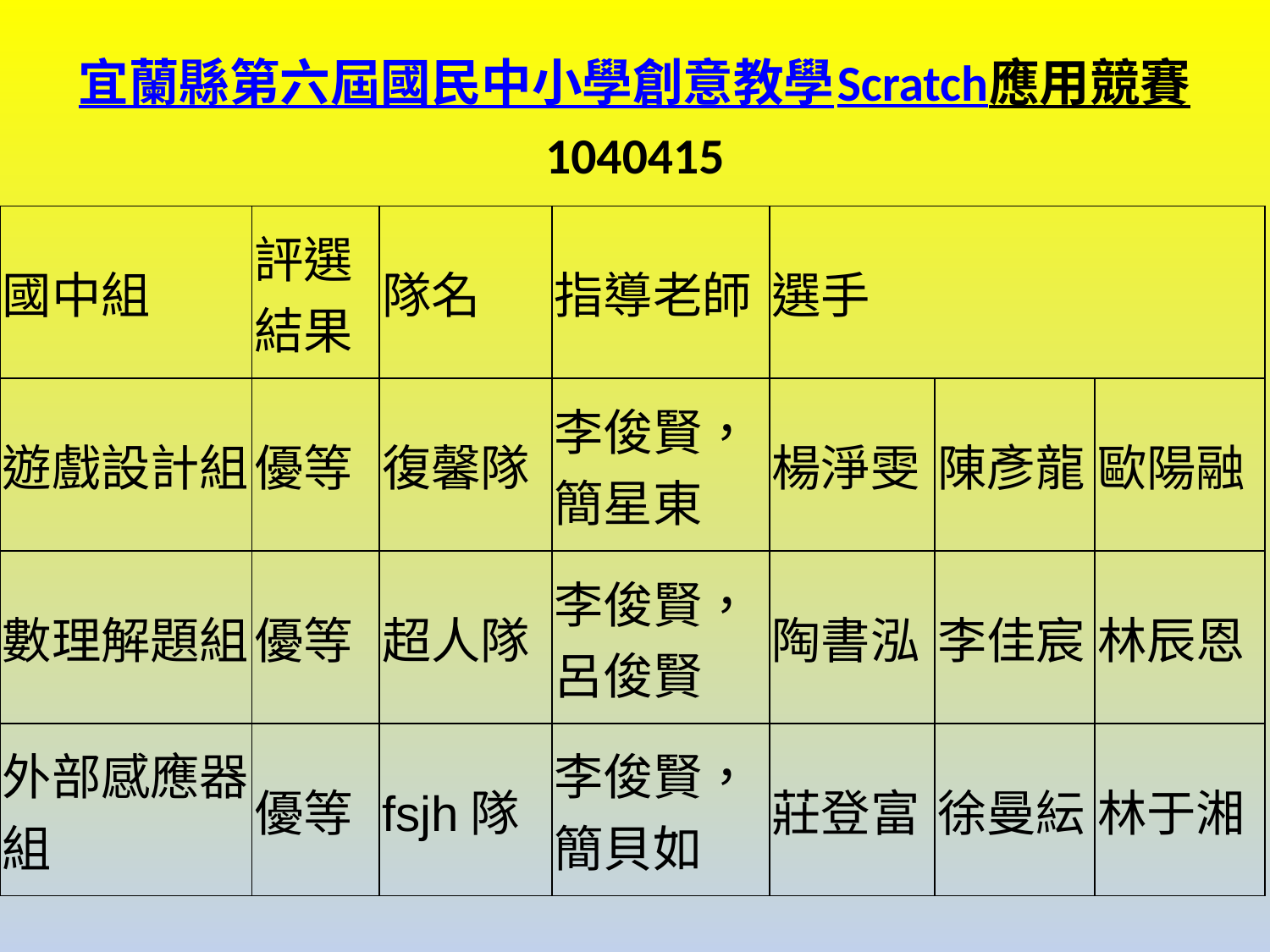

# 宜蘭縣第六屆國民中小學創意教學Scratch應用競賽1040415
| 國中組 | 評選結果 | 隊名 | 指導老師 | 選手 |  |  |
| --- | --- | --- | --- | --- | --- | --- |
| 遊戲設計組 | 優等 | 復馨隊 | 李俊賢，簡星東 | 楊淨雯 | 陳彥龍 | 歐陽融 |
| 數理解題組 | 優等 | 超人隊 | 李俊賢，呂俊賢 | 陶書泓 | 李佳宸 | 林辰恩 |
| 外部感應器組 | 優等 | fsjh隊 | 李俊賢，簡貝如 | 莊登富 | 徐曼紜 | 林于湘 |